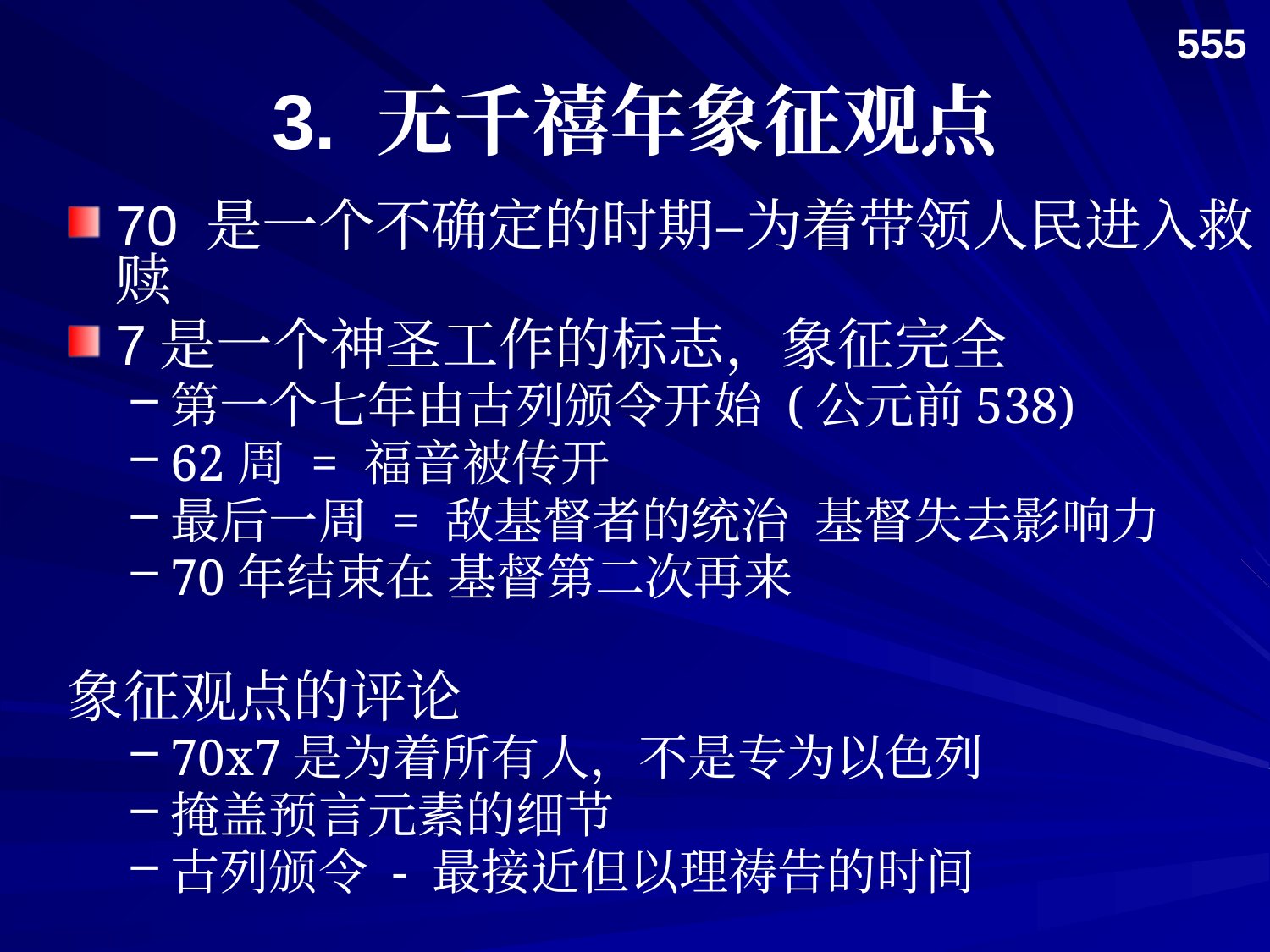

555
# 3. 无千禧年象征观点
70 是一个不确定的时期–为着带领人民进入救赎
7是一个神圣工作的标志，象征完全
第一个七年由古列颁令开始 (公元前538)
62周 = 福音被传开
最后一周 = 敌基督者的统治  基督失去影响力
70年结束在 基督第二次再来

象征观点的评论
70x7是为着所有人，不是专为以色列
掩盖预言元素的细节
古列颁令 - 最接近但以理祷告的时间